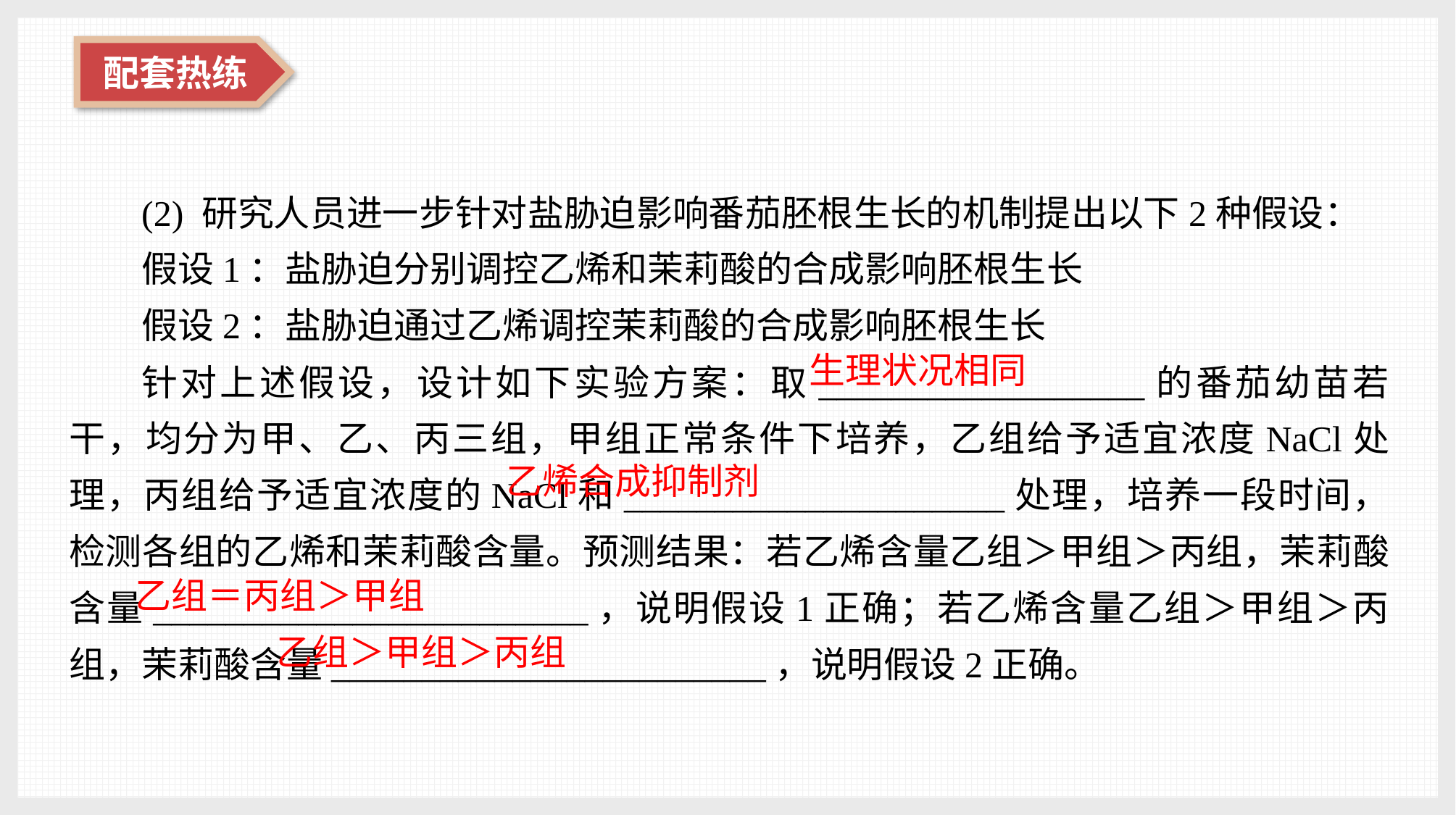

(2) 研究人员进一步针对盐胁迫影响番茄胚根生长的机制提出以下2种假设：
假设1：盐胁迫分别调控乙烯和茉莉酸的合成影响胚根生长
假设2：盐胁迫通过乙烯调控茉莉酸的合成影响胚根生长
针对上述假设，设计如下实验方案：取__________________的番茄幼苗若干，均分为甲、乙、丙三组，甲组正常条件下培养，乙组给予适宜浓度NaCl处理，丙组给予适宜浓度的NaCl和_____________________处理，培养一段时间，检测各组的乙烯和茉莉酸含量。预测结果：若乙烯含量乙组＞甲组＞丙组，茉莉酸含量________________________，说明假设1正确；若乙烯含量乙组＞甲组＞丙组，茉莉酸含量________________________，说明假设2正确。
生理状况相同
乙烯合成抑制剂
乙组＝丙组＞甲组
乙组＞甲组＞丙组